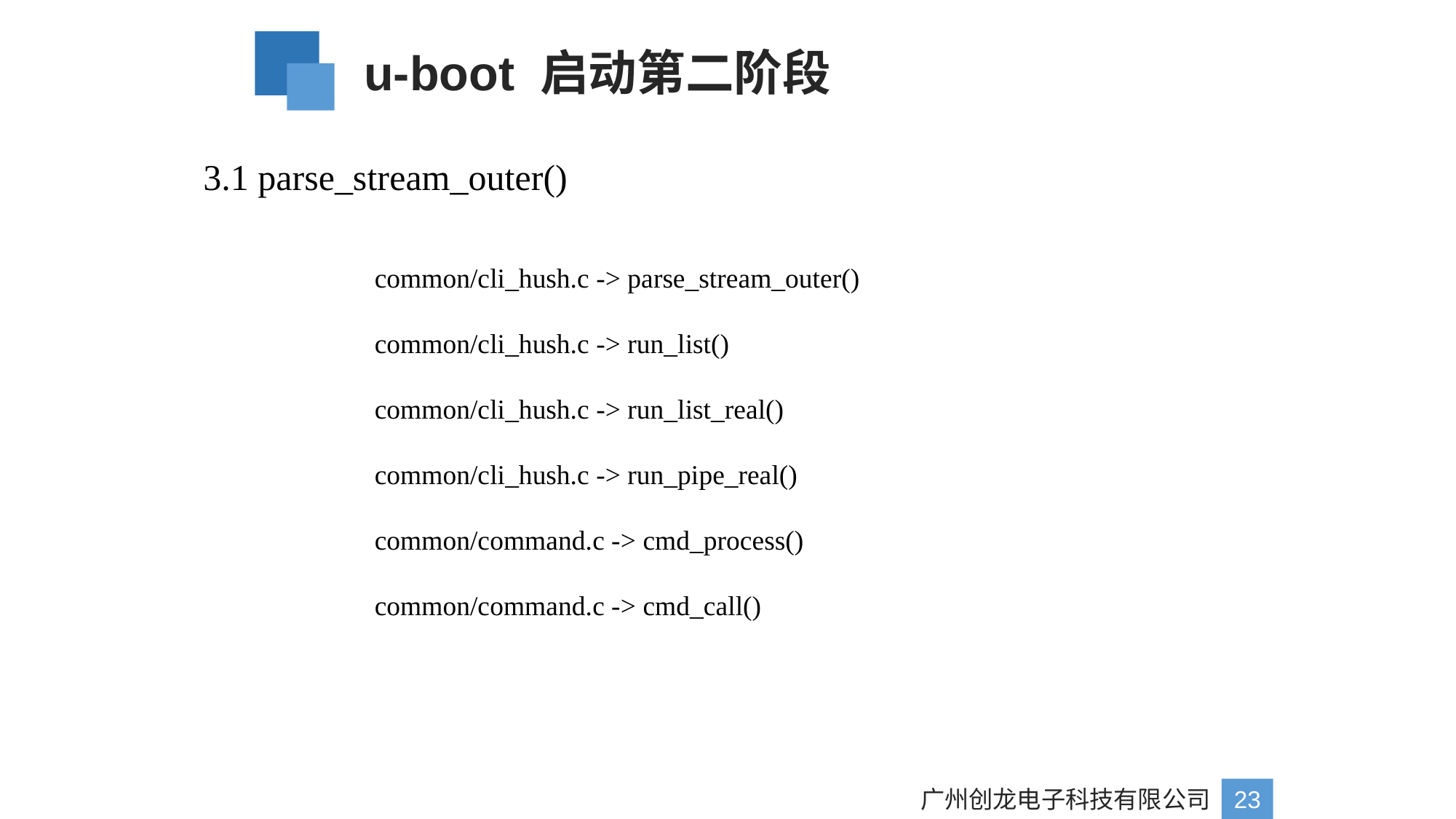

u-boot 启动第二阶段

3.1 parse_stream_outer()
common/cli_hush.c -> parse_stream_outer()

common/cli_hush.c -> run_list()

common/cli_hush.c -> run_list_real()

common/cli_hush.c -> run_pipe_real()

common/command.c -> cmd_process()

common/command.c -> cmd_call()
广州创龙电子科技有限公司
23